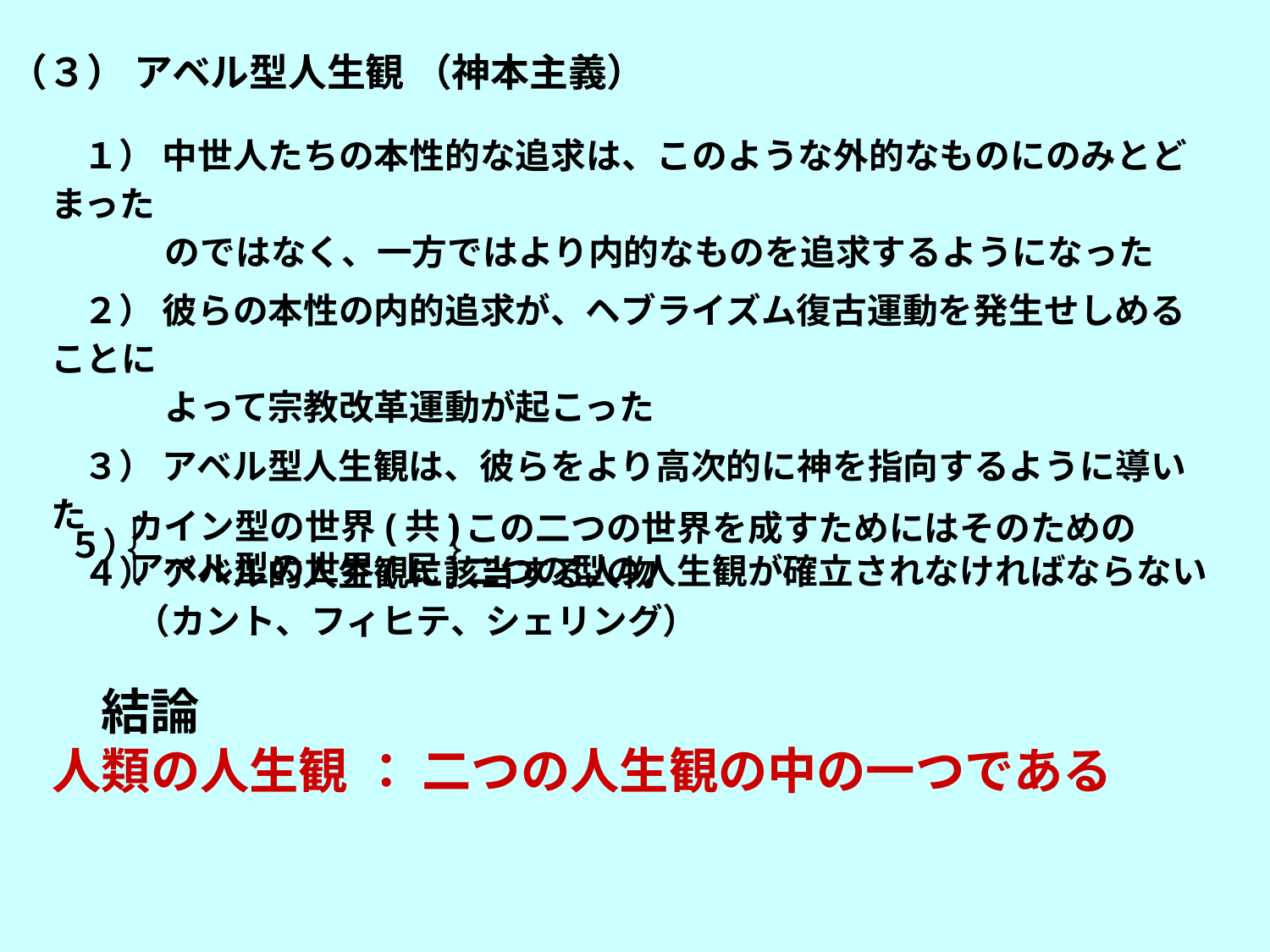

（３） アベル型人生観 （神本主義）
   １） 中世人たちの本性的な追求は、このような外的なものにのみとどまった
　　　 のではなく、一方ではより内的なものを追求するようになった
   ２） 彼らの本性の内的追求が、ヘブライズム復古運動を発生せしめることに
　　　 よって宗教改革運動が起こった
   ３） アベル型人生観は、彼らをより高次的に神を指向するように導いた
   ４） アベル的人生観に該当する人物
   　  （カント、フィヒテ、シェリング）
カイン型の世界(共)
アベル型の世界(民)
この二つの世界を成すためにはそのための
二つの型の人生観が確立されなければならない

５）
　結論
人類の人生観 ： 二つの人生観の中の一つである